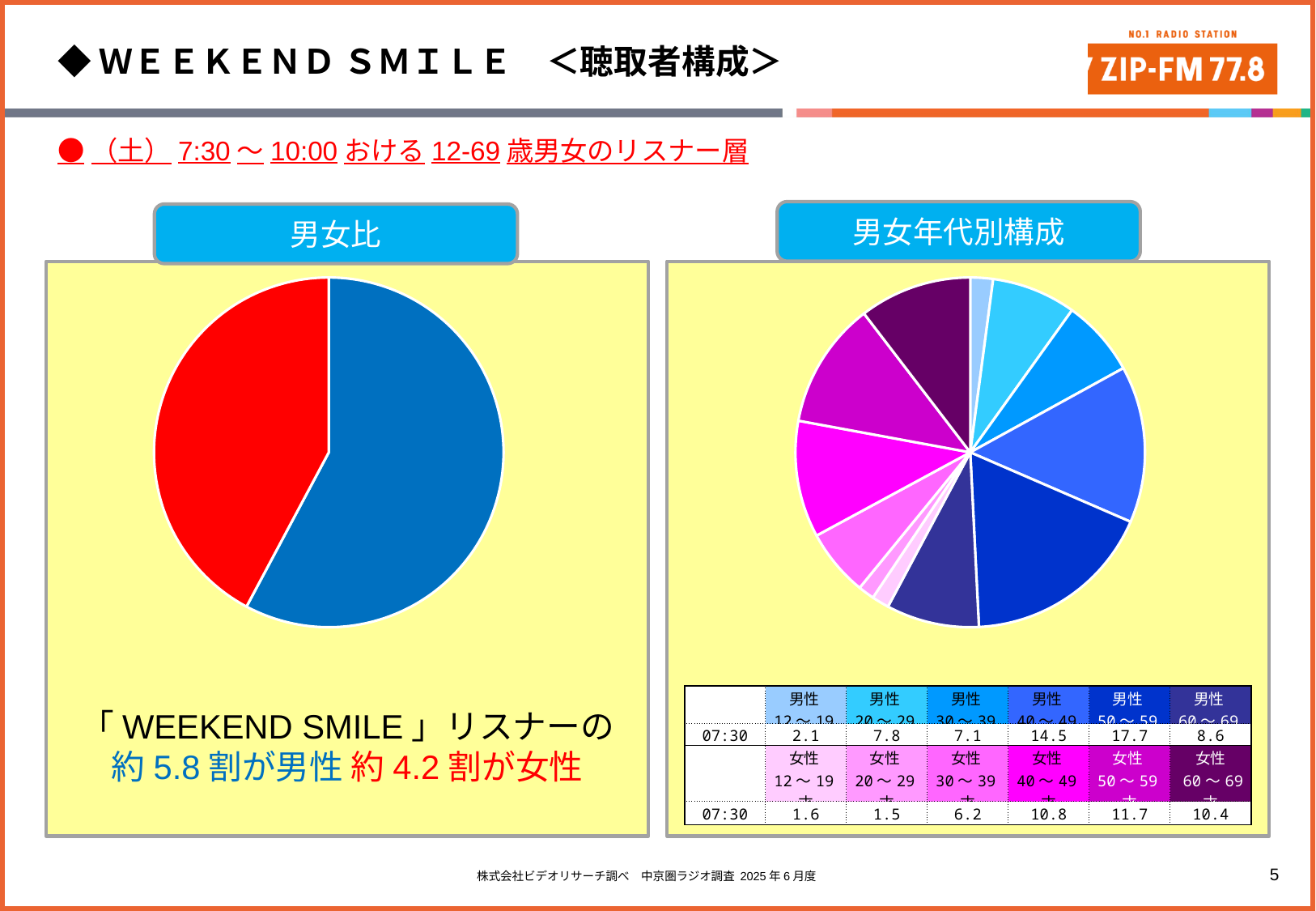

◆ＷＥＥＫＥＮＤ ＳＭＩＬＥ　＜聴取者構成＞
●（土）7:30～10:00おける12-69歳男女のリスナー層
男女年代別構成
男女比

### Chart

| Category |  |
|---|---|
| 男 | 57.800000000000004 |
| 女 | 42.2 |

### Chart

| Category |  |
|---|---|
| 男性 12～19才 | 2.1 |
| 男性 20～29才 | 7.8 |
| 男性 30～39才 | 7.1 |
| 男性 40～49才 | 14.5 |
| 男性 50～59才 | 17.7 |
| 男性 60～69才 | 8.6 |
| 女性 12～19才 | 1.6 |
| 女性 20～29才 | 1.5 |
| 女性 30～39才 | 6.2 |
| 女性 40～49才 | 10.8 |
| 女性 50～59才 | 11.7 |
| 女性 60～69才 | 10.4 |
|  | 男性 12～19才 | 男性 20～29才 | 男性 30～39才 | 男性 40～49才 | 男性 50～59才 | 男性 60～69才 |
| --- | --- | --- | --- | --- | --- | --- |
| 07:30 | 2.1 | 7.8 | 7.1 | 14.5 | 17.7 | 8.6 |
|  | 女性 12～19才 | 女性 20～29才 | 女性 30～39才 | 女性 40～49才 | 女性 50～59才 | 女性 60～69才 |
| 07:30 | 1.6 | 1.5 | 6.2 | 10.8 | 11.7 | 10.4 |
「WEEKEND SMILE」リスナーの
約5.8割が男性 約4.2割が女性
株式会社ビデオリサーチ調べ　中京圏ラジオ調査 2025年6月度